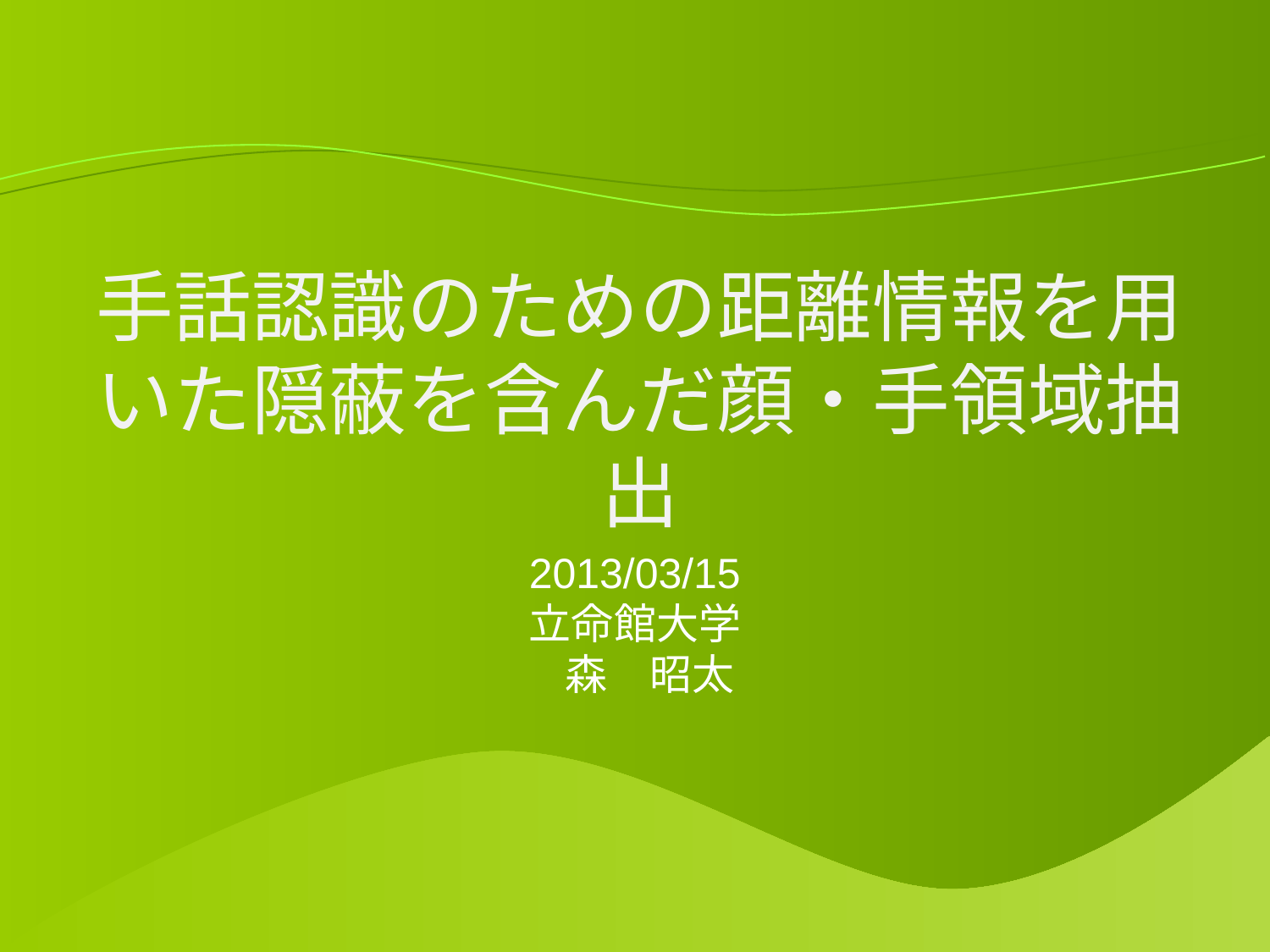

# 手話認識のための距離情報を用いた隠蔽を含んだ顔・手領域抽出
2013/03/15
立命館大学
  森　昭太